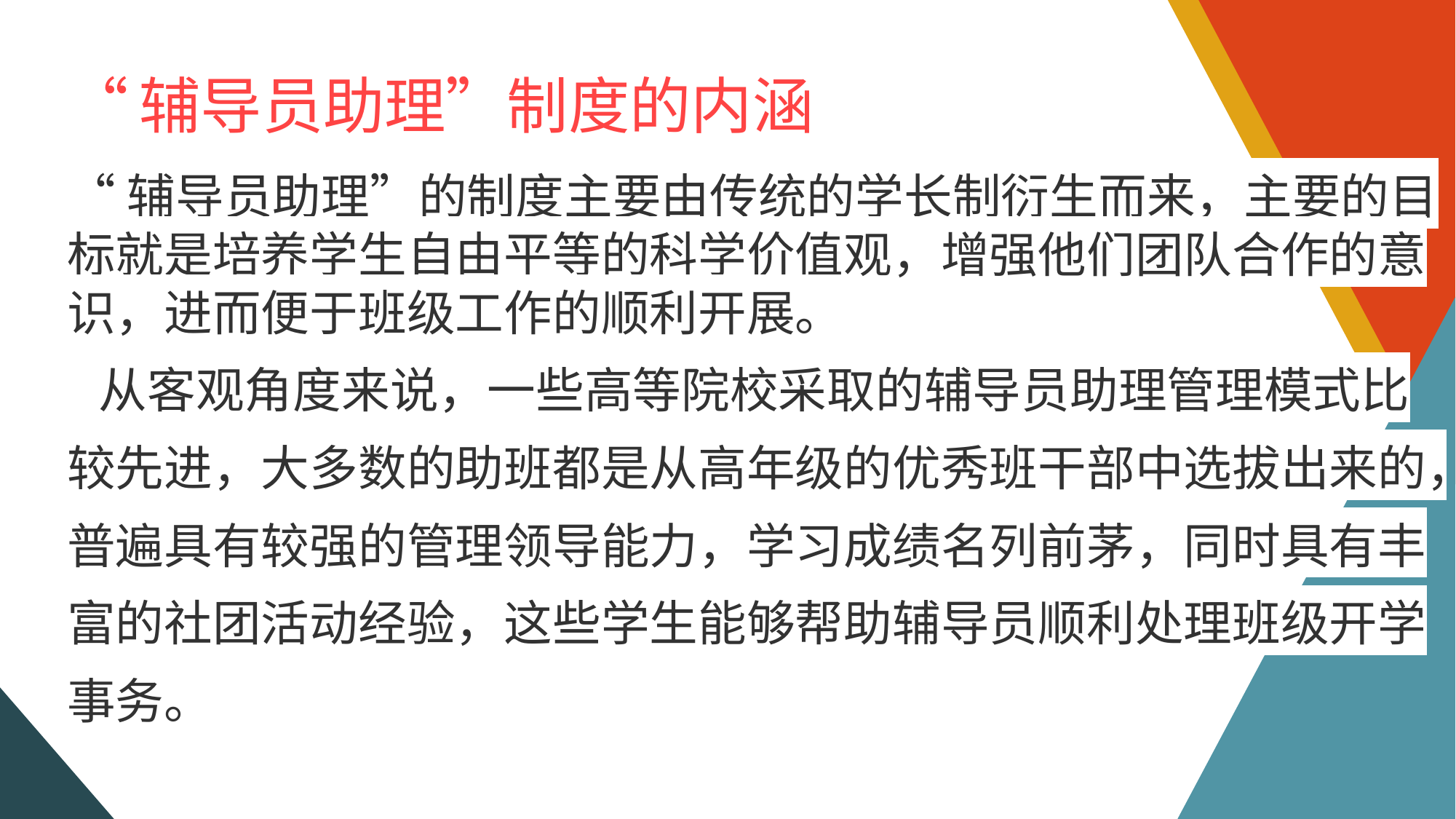

“辅导员助理”制度的内涵
“辅导员助理”的制度主要由传统的学长制衍生而来，主要的目标就是培养学生自由平等的科学价值观，增强他们团队合作的意识，进而便于班级工作的顺利开展。从客观角度来说，一些高等院校采取的辅导员助理管理模式比较先进，大多数的助班都是从高年级的优秀班干部中选拔出来的，普遍具有较强的管理领导能力，学习成绩名列前茅，同时具有丰富的社团活动经验，这些学生能够帮助辅导员顺利处理班级开学事务。